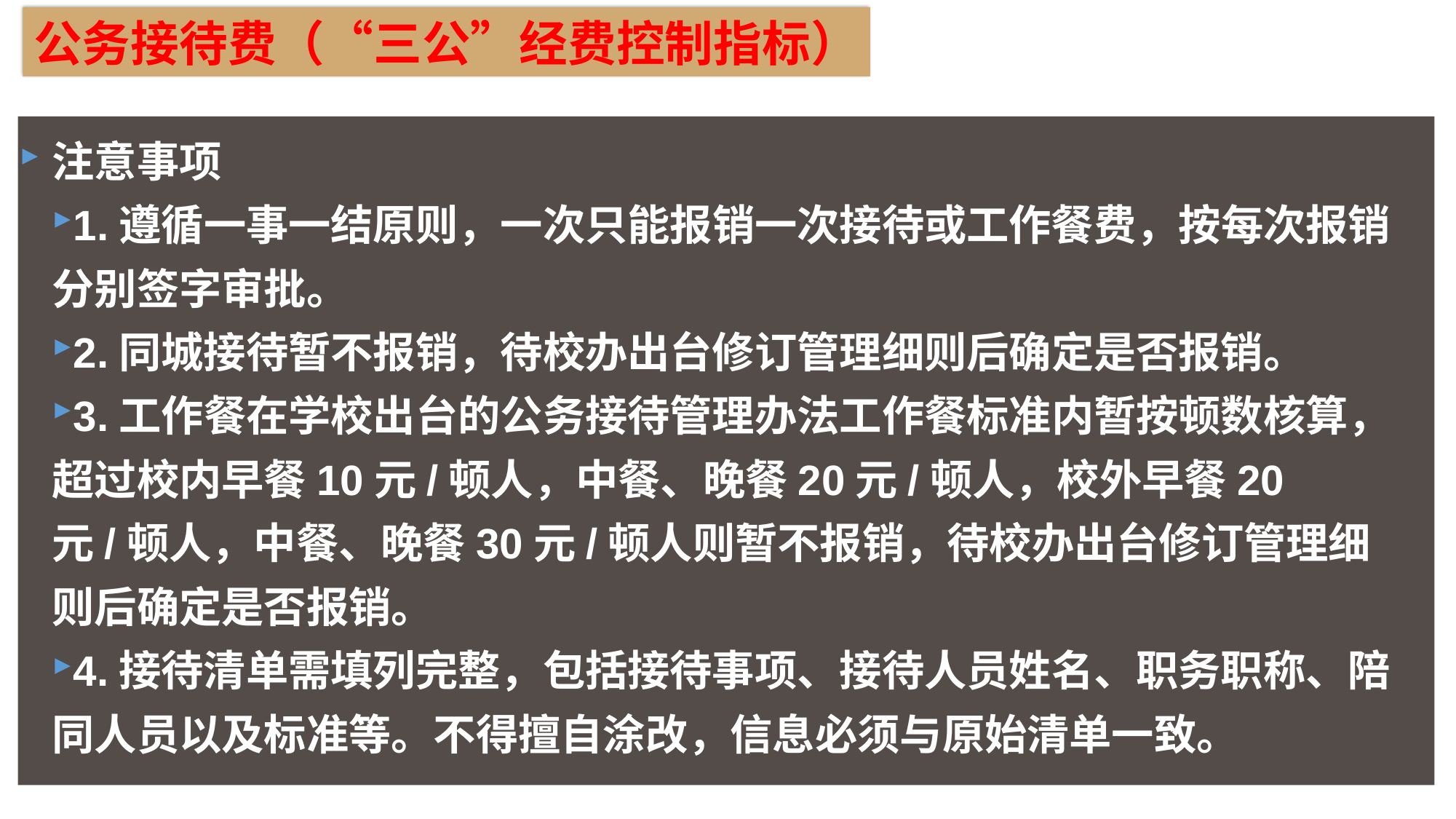

公务接待费（“三公”经费控制指标）
注意事项
1.遵循一事一结原则，一次只能报销一次接待或工作餐费，按每次报销分别签字审批。
2.同城接待暂不报销，待校办出台修订管理细则后确定是否报销。
3.工作餐在学校出台的公务接待管理办法工作餐标准内暂按顿数核算，超过校内早餐10元/顿人，中餐、晚餐20元/顿人，校外早餐20元/顿人，中餐、晚餐30元/顿人则暂不报销，待校办出台修订管理细则后确定是否报销。
4.接待清单需填列完整，包括接待事项、接待人员姓名、职务职称、陪同人员以及标准等。不得擅自涂改，信息必须与原始清单一致。

指因业务需要的临时用款，如职工预借的差旅费等。